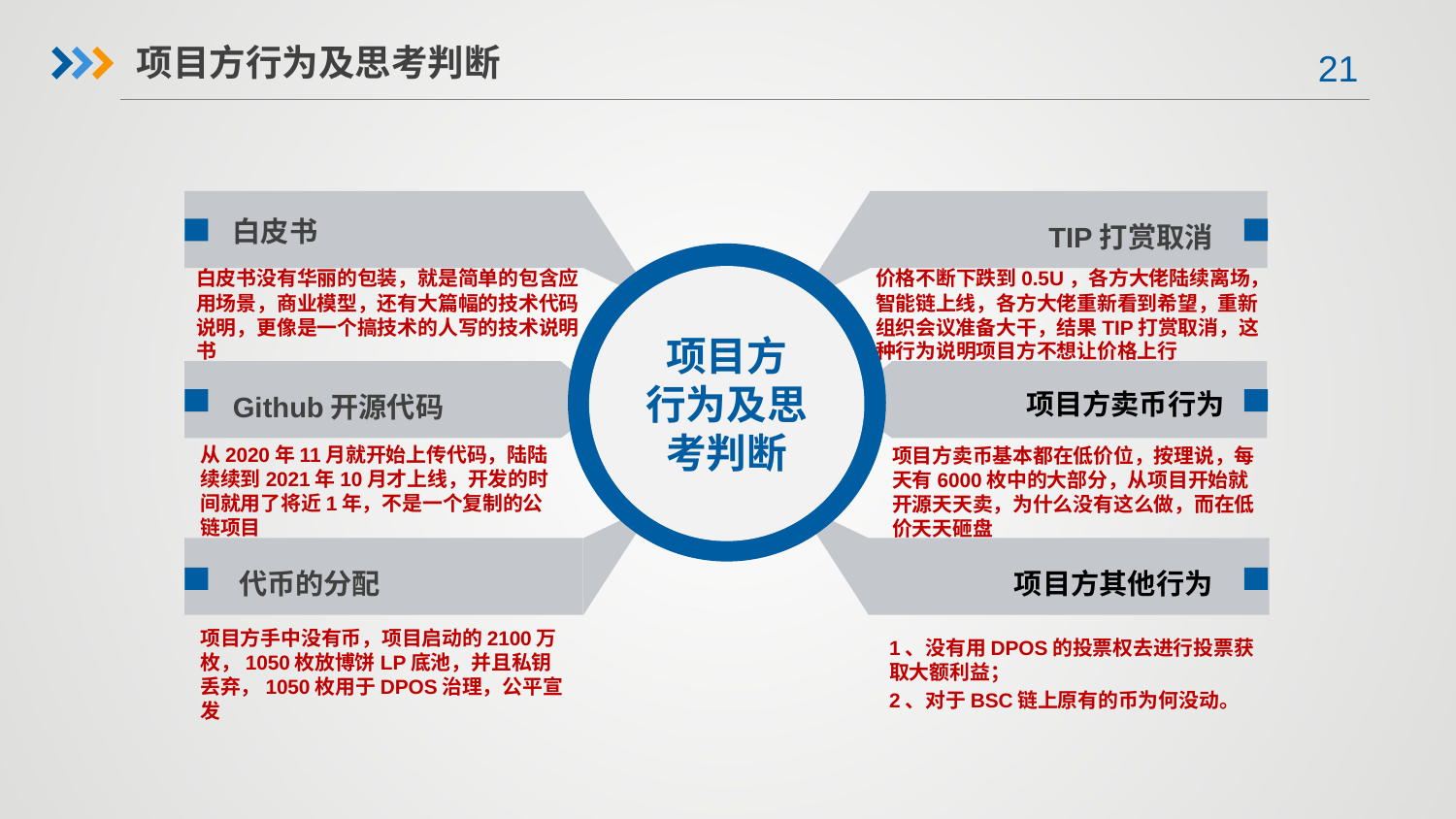

项目方行为及思考判断

白皮书
TIP打赏取消

项目方
行为及思考判断
白皮书没有华丽的包装，就是简单的包含应用场景，商业模型，还有大篇幅的技术代码说明，更像是一个搞技术的人写的技术说明书
价格不断下跌到0.5U，各方大佬陆续离场，智能链上线，各方大佬重新看到希望，重新组织会议准备大干，结果TIP打赏取消，这种行为说明项目方不想让价格上行

项目方卖币行为
Github开源代码

从2020年11月就开始上传代码，陆陆续续到2021年10月才上线，开发的时间就用了将近1年，不是一个复制的公链项目
项目方卖币基本都在低价位，按理说，每天有6000枚中的大部分，从项目开始就开源天天卖，为什么没有这么做，而在低价天天砸盘

代币的分配
项目方其他行为

1、没有用DPOS的投票权去进行投票获取大额利益；
2、对于BSC链上原有的币为何没动。
项目方手中没有币，项目启动的2100万枚，1050枚放博饼LP底池，并且私钥丢弃，1050枚用于DPOS治理，公平宣发